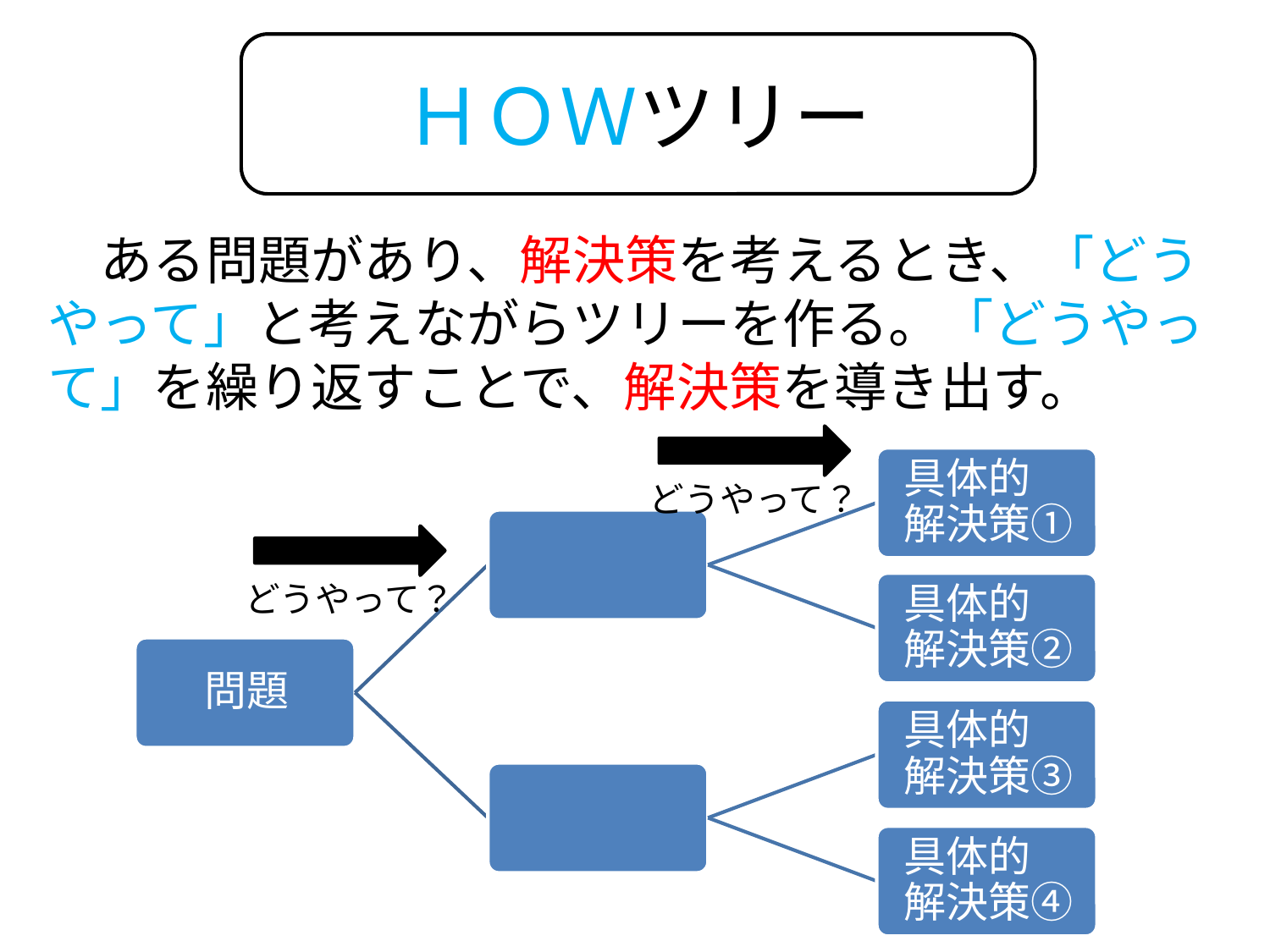

ＨＯＷツリー
　ある問題があり、解決策を考えるとき、「どうやって」と考えながらツリーを作る。「どうやって」を繰り返すことで、解決策を導き出す。

問題

具体的　解決策①

具体的　解決策②

具体的　解決策③

具体的　解決策④
どうやって？

どうやって？